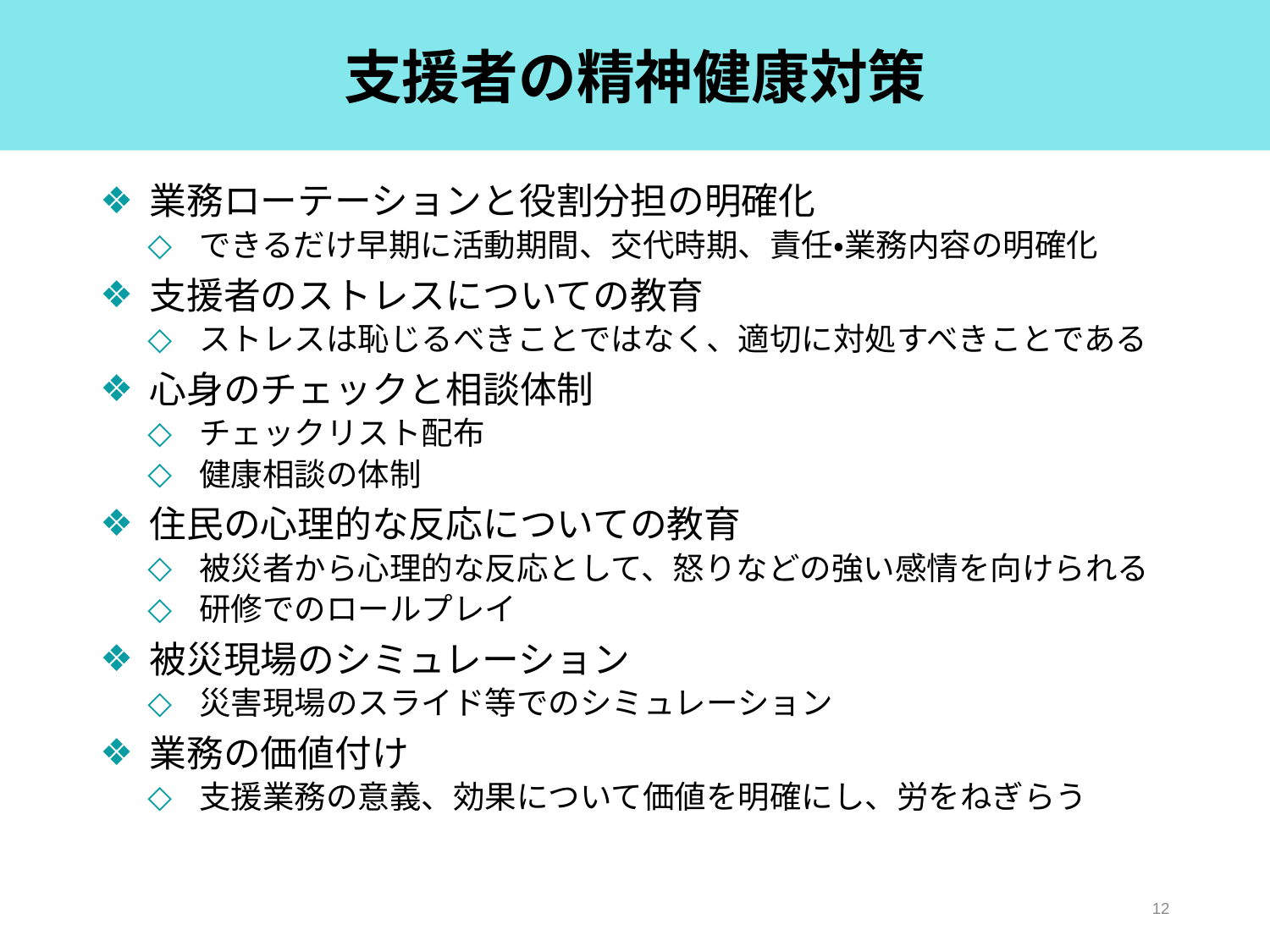

# 支援者の精神健康対策
業務ローテーションと役割分担の明確化
できるだけ早期に活動期間、交代時期、責任・業務内容の明確化
支援者のストレスについての教育
ストレスは恥じるべきことではなく、適切に対処すべきことである
心身のチェックと相談体制
チェックリスト配布
健康相談の体制
住民の心理的な反応についての教育
被災者から心理的な反応として、怒りなどの強い感情を向けられる
研修でのロールプレイ
被災現場のシミュレーション
災害現場のスライド等でのシミュレーション
業務の価値付け
支援業務の意義、効果について価値を明確にし、労をねぎらう
12